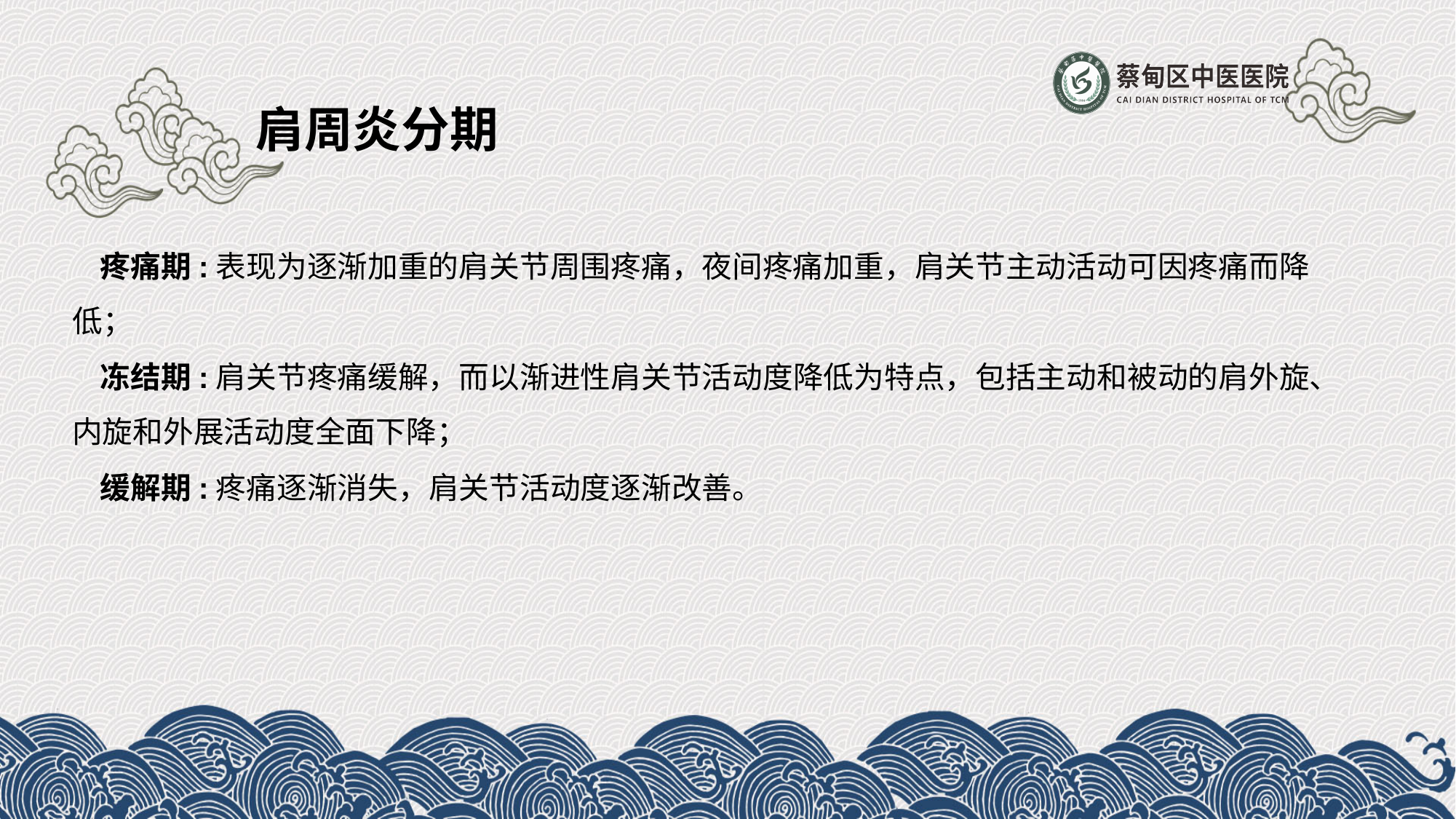

肩周炎分期

   疼痛期:表现为逐渐加重的肩关节周围疼痛，夜间疼痛加重，肩关节主动活动可因疼痛而降低；
   冻结期:肩关节疼痛缓解，而以渐进性肩关节活动度降低为特点，包括主动和被动的肩外旋、内旋和外展活动度全面下降；
   缓解期:疼痛逐渐消失，肩关节活动度逐渐改善。